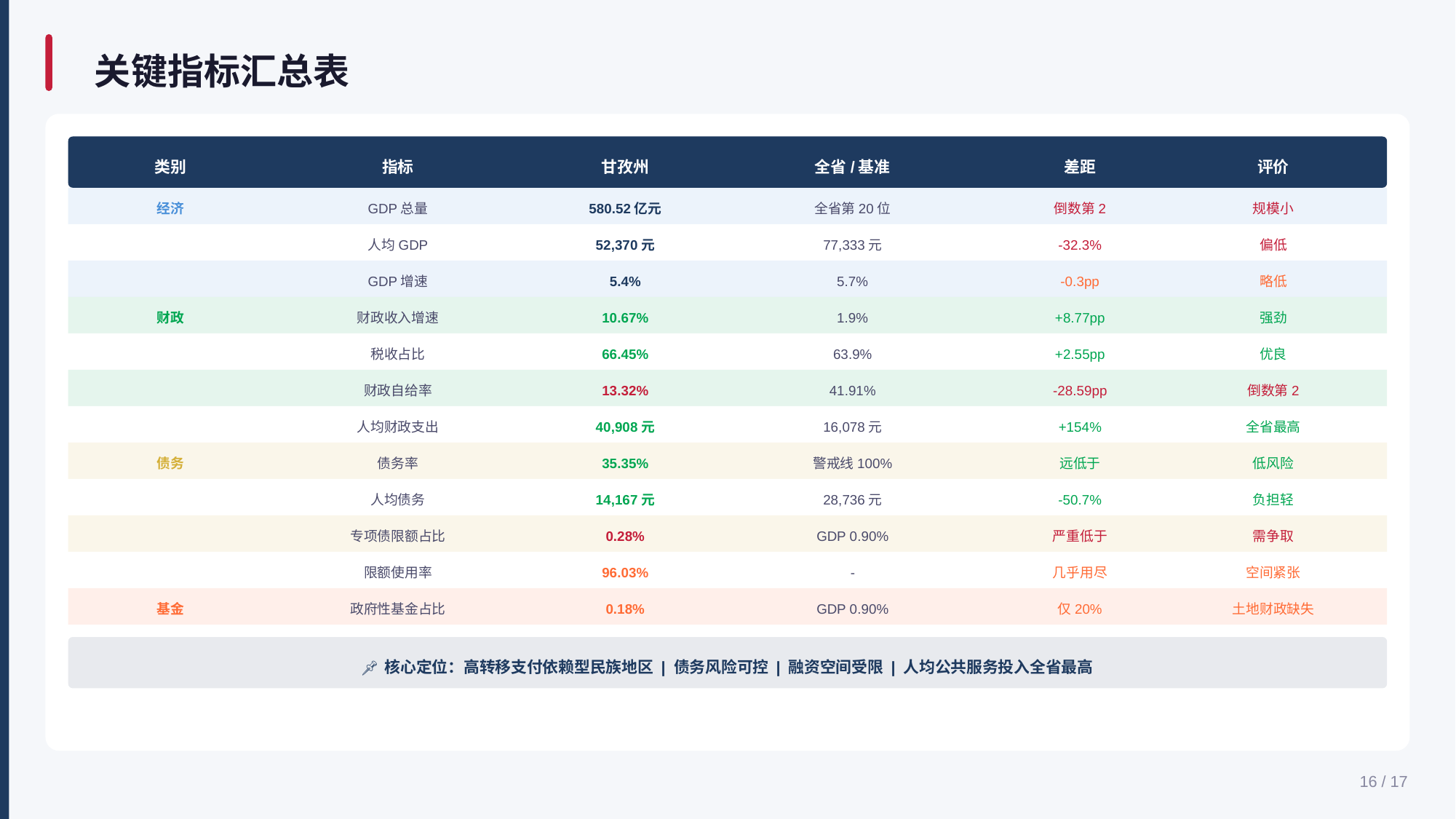

关键指标汇总表

类别
指标
甘孜州
全省/基准
差距
评价

经济
GDP总量
580.52亿元
全省第20位
倒数第2
规模小

人均GDP
52,370元
77,333元
-32.3%
偏低

GDP增速
5.4%
5.7%
-0.3pp
略低

财政
财政收入增速
10.67%
1.9%
+8.77pp
强劲

税收占比
66.45%
63.9%
+2.55pp
优良

财政自给率
13.32%
41.91%
-28.59pp
倒数第2

人均财政支出
40,908元
16,078元
+154%
全省最高

债务
债务率
35.35%
警戒线100%
远低于
低风险

人均债务
14,167元
28,736元
-50.7%
负担轻

专项债限额占比
0.28%
GDP 0.90%
严重低于
需争取

限额使用率
96.03%
-
几乎用尽
空间紧张

基金
政府性基金占比
0.18%
GDP 0.90%
仅20%
土地财政缺失

📌 核心定位：高转移支付依赖型民族地区 | 债务风险可控 | 融资空间受限 | 人均公共服务投入全省最高
16 / 17